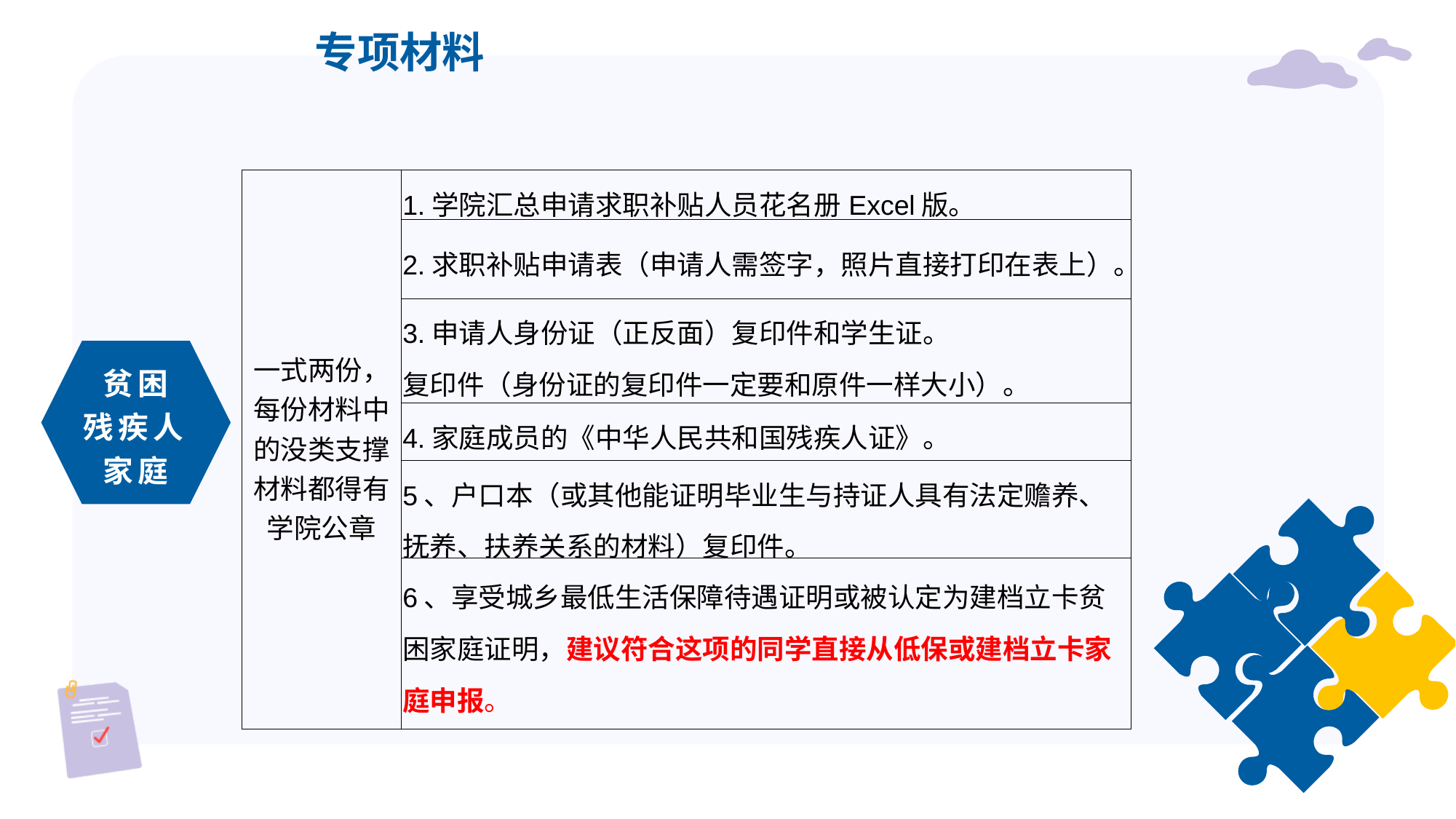

专项材料
| 一式两份，每份材料中的没类支撑材料都得有学院公章 | 1.学院汇总申请求职补贴人员花名册Excel版。 |
| --- | --- |
|  | 2.求职补贴申请表（申请人需签字，照片直接打印在表上）。 |
|  | 3.申请人身份证（正反面）复印件和学生证。 复印件（身份证的复印件一定要和原件一样大小）。 |
|  | 4.家庭成员的《中华人民共和国残疾人证》。 |
|  | 5、户口本（或其他能证明毕业生与持证人具有法定赡养、抚养、扶养关系的材料）复印件。 |
|  | 6、享受城乡最低生活保障待遇证明或被认定为建档立卡贫困家庭证明，建议符合这项的同学直接从低保或建档立卡家庭申报。 |
贫困
残疾人家庭